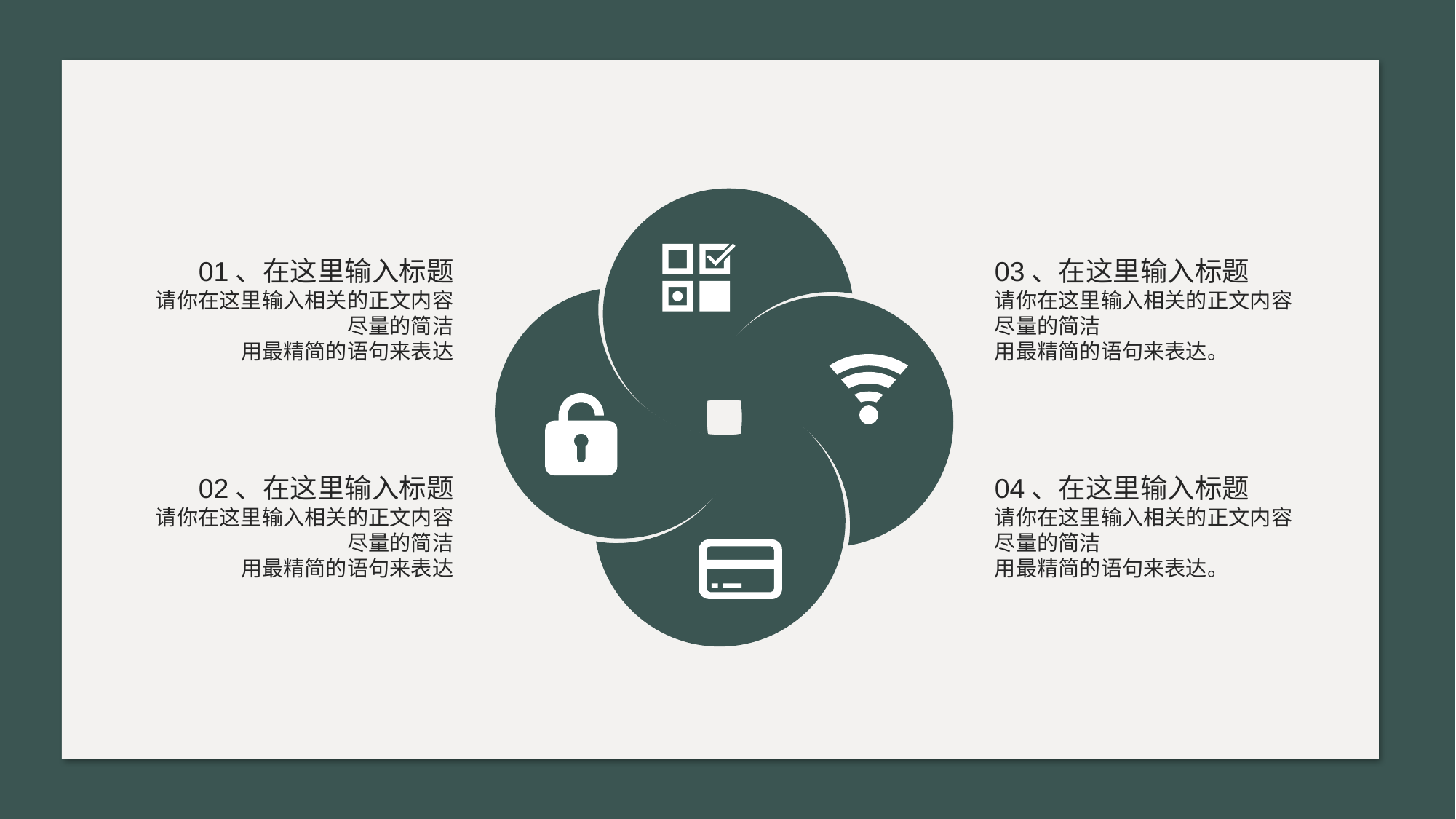

01、在这里输入标题
请你在这里输入相关的正文内容
尽量的简洁
用最精简的语句来表达
03、在这里输入标题
请你在这里输入相关的正文内容
尽量的简洁
用最精简的语句来表达。
02、在这里输入标题
请你在这里输入相关的正文内容
尽量的简洁
用最精简的语句来表达
04、在这里输入标题
请你在这里输入相关的正文内容
尽量的简洁
用最精简的语句来表达。